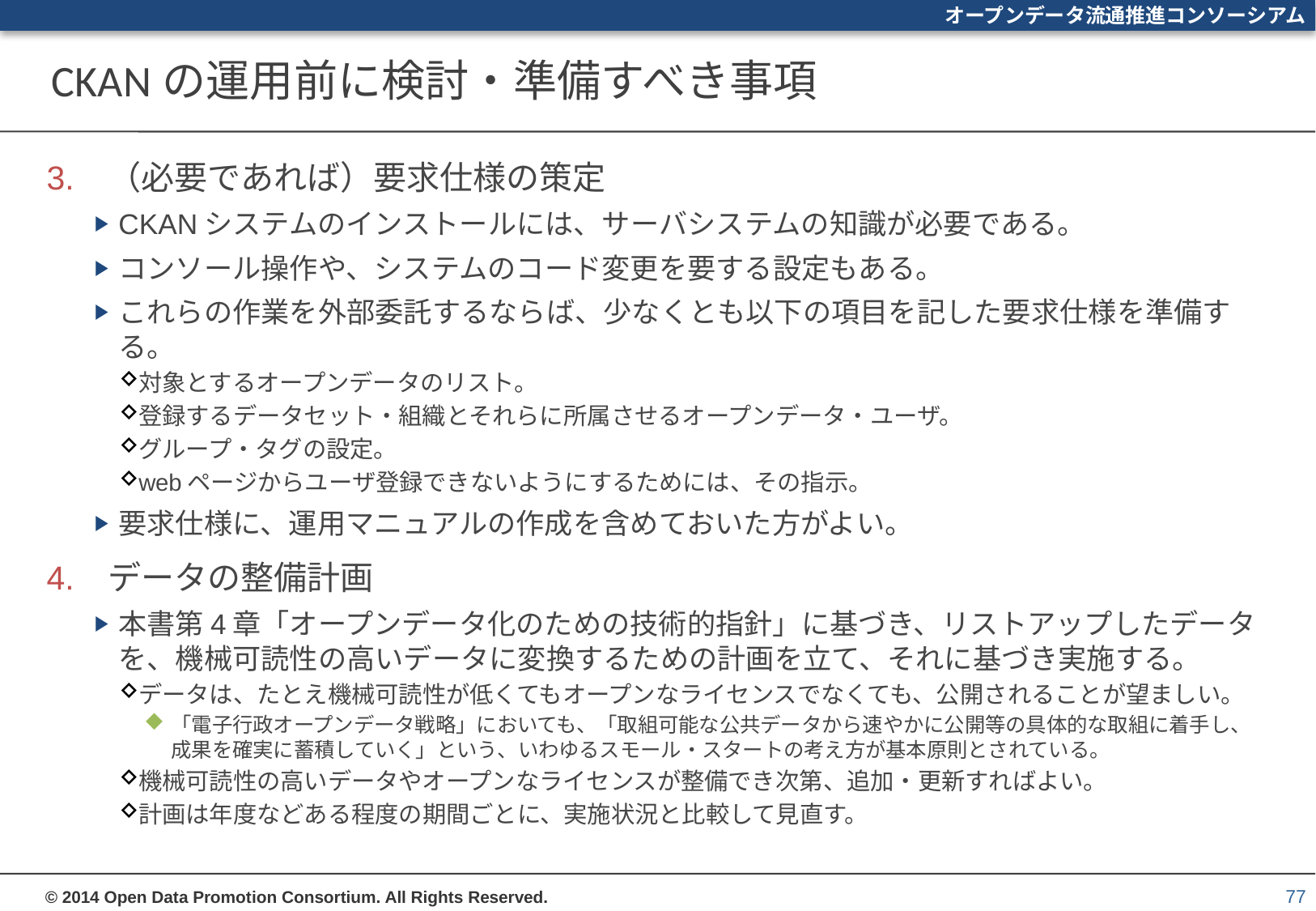

# CKANの運用前に検討・準備すべき事項
（必要であれば）要求仕様の策定
CKANシステムのインストールには、サーバシステムの知識が必要である。
コンソール操作や、システムのコード変更を要する設定もある。
これらの作業を外部委託するならば、少なくとも以下の項目を記した要求仕様を準備する。
対象とするオープンデータのリスト。
登録するデータセット・組織とそれらに所属させるオープンデータ・ユーザ。
グループ・タグの設定。
webページからユーザ登録できないようにするためには、その指示。
要求仕様に、運用マニュアルの作成を含めておいた方がよい。
データの整備計画
本書第4章「オープンデータ化のための技術的指針」に基づき、リストアップしたデータを、機械可読性の高いデータに変換するための計画を立て、それに基づき実施する。
データは、たとえ機械可読性が低くてもオープンなライセンスでなくても、公開されることが望ましい。
「電子行政オープンデータ戦略」においても、「取組可能な公共データから速やかに公開等の具体的な取組に着手し、成果を確実に蓄積していく」という、いわゆるスモール・スタートの考え方が基本原則とされている。
機械可読性の高いデータやオープンなライセンスが整備でき次第、追加・更新すればよい。
計画は年度などある程度の期間ごとに、実施状況と比較して見直す。

77